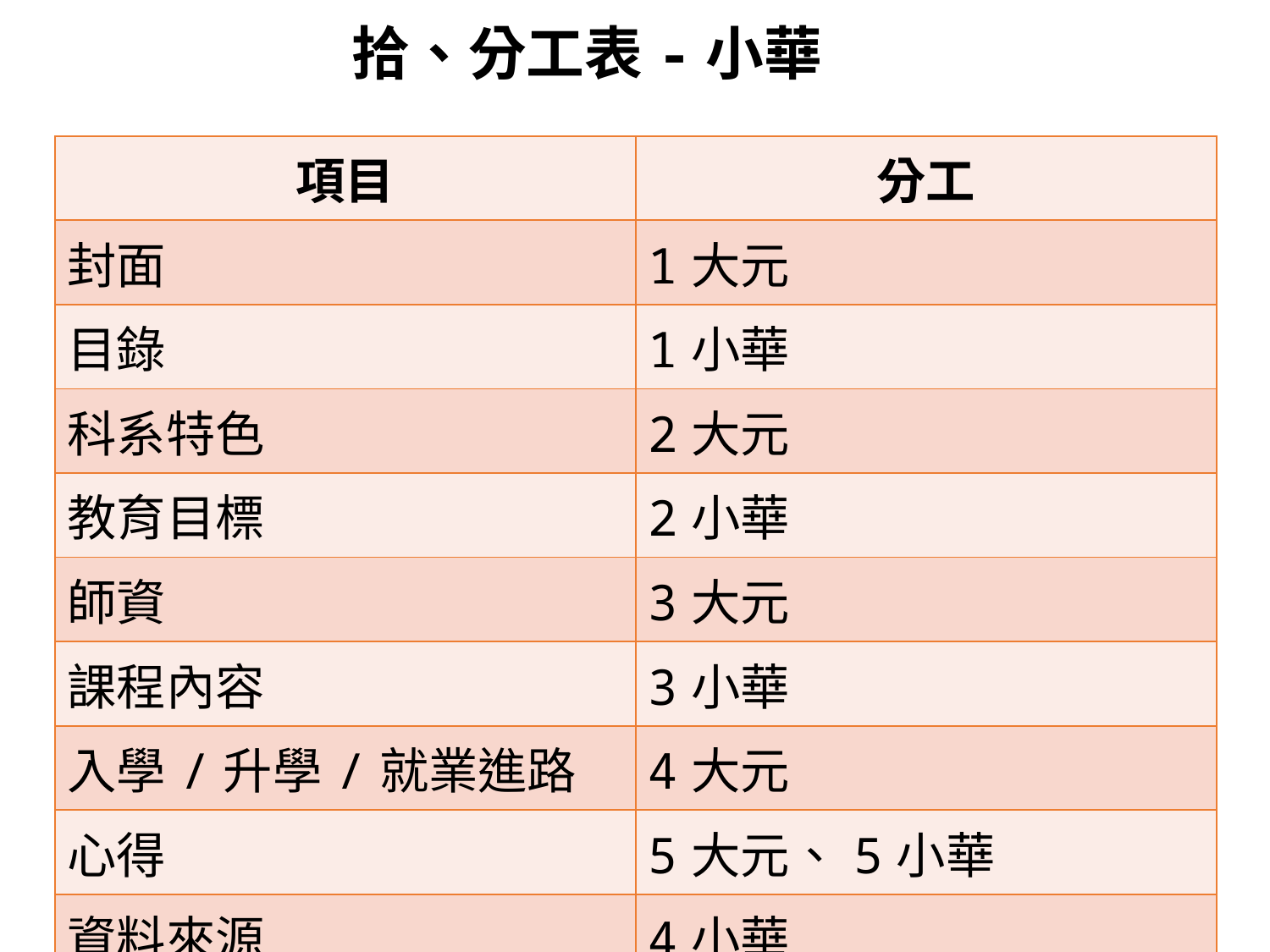

# 拾、分工表-小華
| 項目 | 分工 |
| --- | --- |
| 封面 | 1大元 |
| 目錄 | 1小華 |
| 科系特色 | 2大元 |
| 教育目標 | 2小華 |
| 師資 | 3大元 |
| 課程內容 | 3小華 |
| 入學/升學/就業進路 | 4大元 |
| 心得 | 5大元、5小華 |
| 資料來源 | 4小華 |